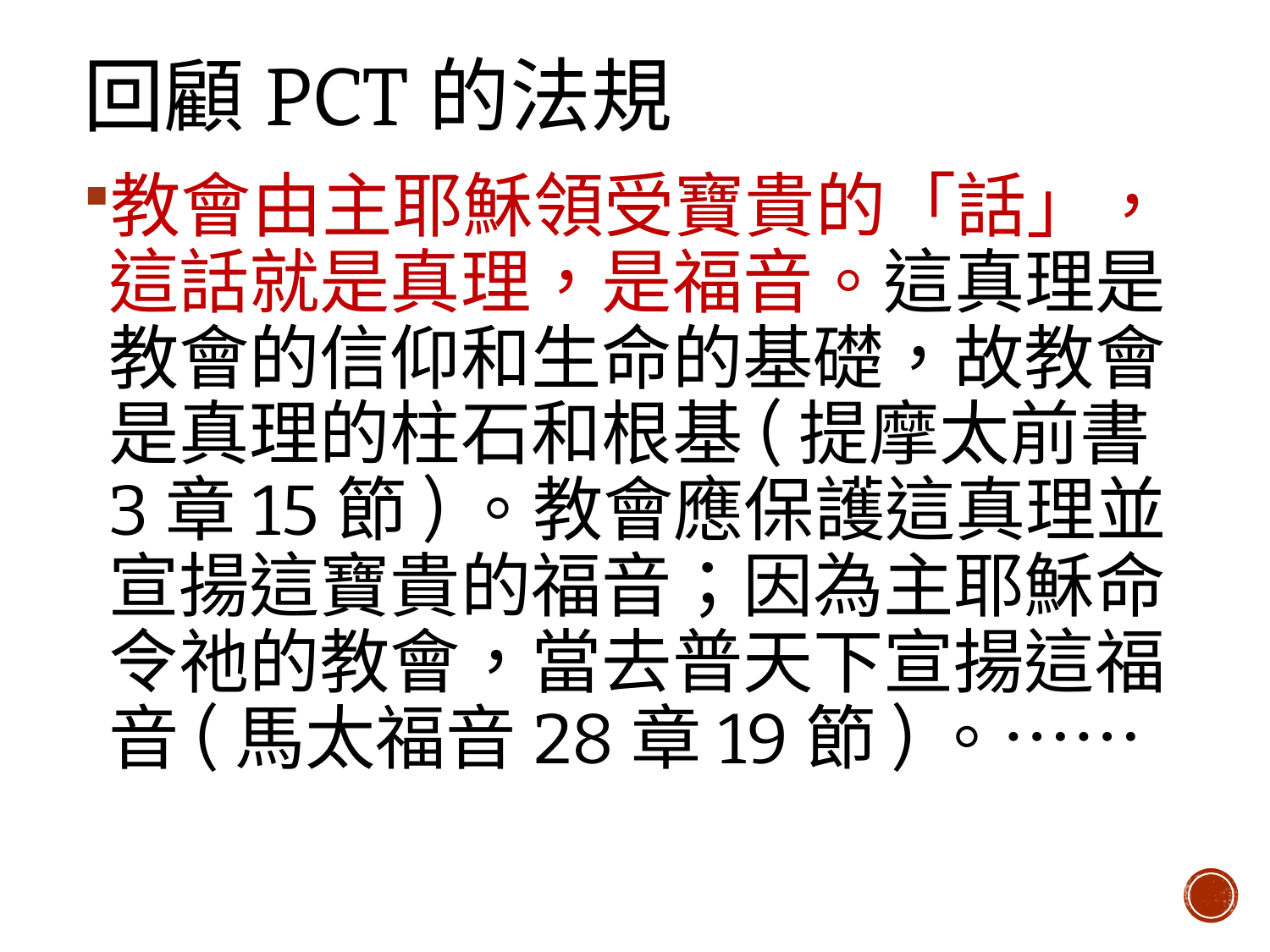

# 回顧PCT的法規
教會由主耶穌領受寶貴的「話」，這話就是真理，是福音。這真理是教會的信仰和生命的基礎，故教會是真理的柱石和根基(提摩太前書3章15節)。教會應保護這真理並宣揚這寶貴的福音；因為主耶穌命令祂的教會，當去普天下宣揚這福音(馬太福音28章19節)。……